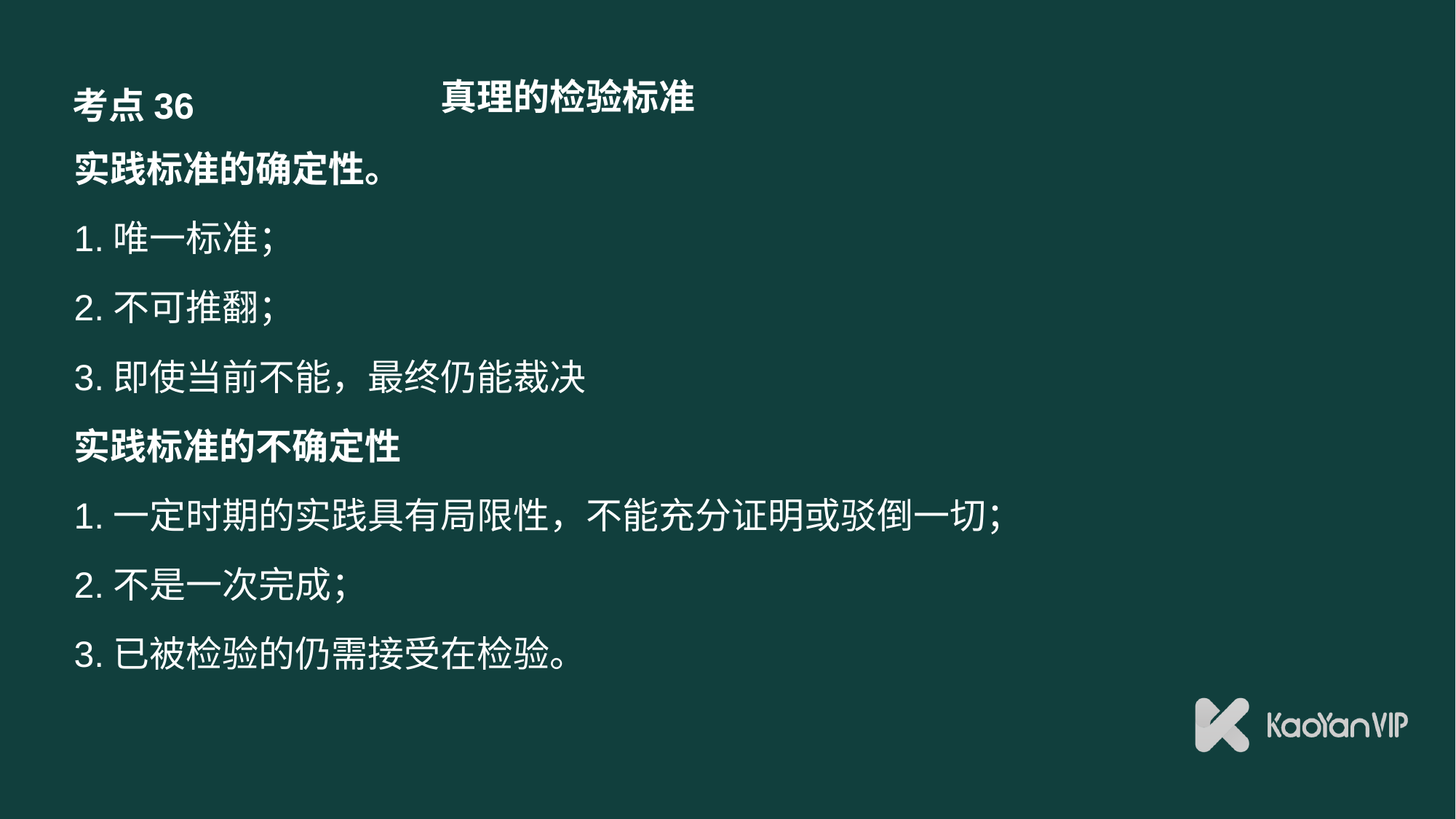

# 真理的检验标准
考点36
实践标准的确定性。
1.唯一标准；
2.不可推翻；
3.即使当前不能，最终仍能裁决
实践标准的不确定性
1.一定时期的实践具有局限性，不能充分证明或驳倒一切；
2.不是一次完成；
3.已被检验的仍需接受在检验。